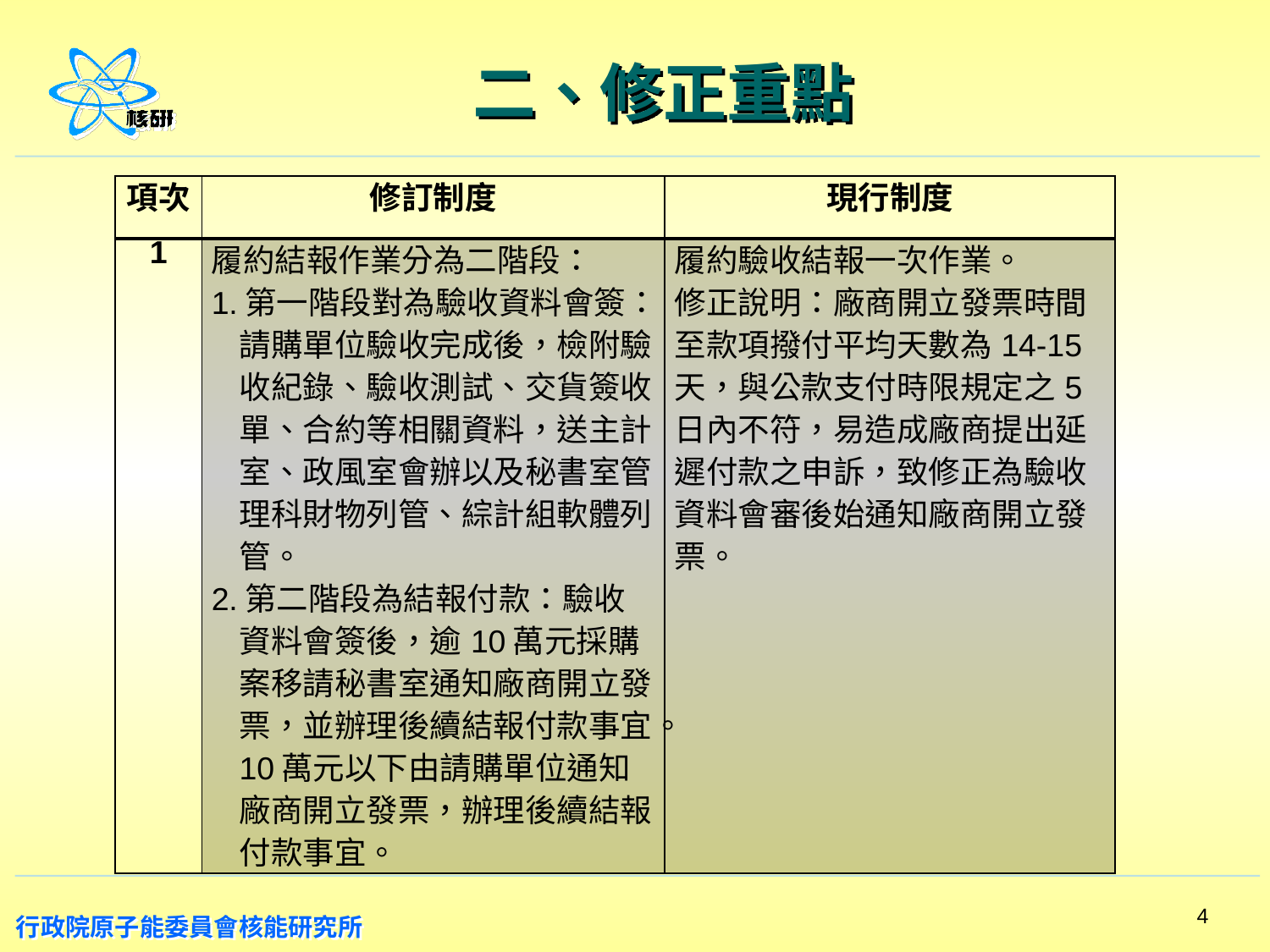

# 二、修正重點
| 項次 | 修訂制度 | 現行制度 |
| --- | --- | --- |
| 1 | 履約結報作業分為二階段： 1.第一階段對為驗收資料會簽：請購單位驗收完成後，檢附驗收紀錄、驗收測試、交貨簽收單、合約等相關資料，送主計室、政風室會辦以及秘書室管理科財物列管、綜計組軟體列管。 2.第二階段為結報付款：驗收資料會簽後，逾10萬元採購案移請秘書室通知廠商開立發票，並辦理後續結報付款事宜。10萬元以下由請購單位通知廠商開立發票，辦理後續結報付款事宜。 | 履約驗收結報一次作業。 修正說明：廠商開立發票時間至款項撥付平均天數為14-15天，與公款支付時限規定之5日內不符，易造成廠商提出延遲付款之申訴，致修正為驗收資料會審後始通知廠商開立發票。 |
4